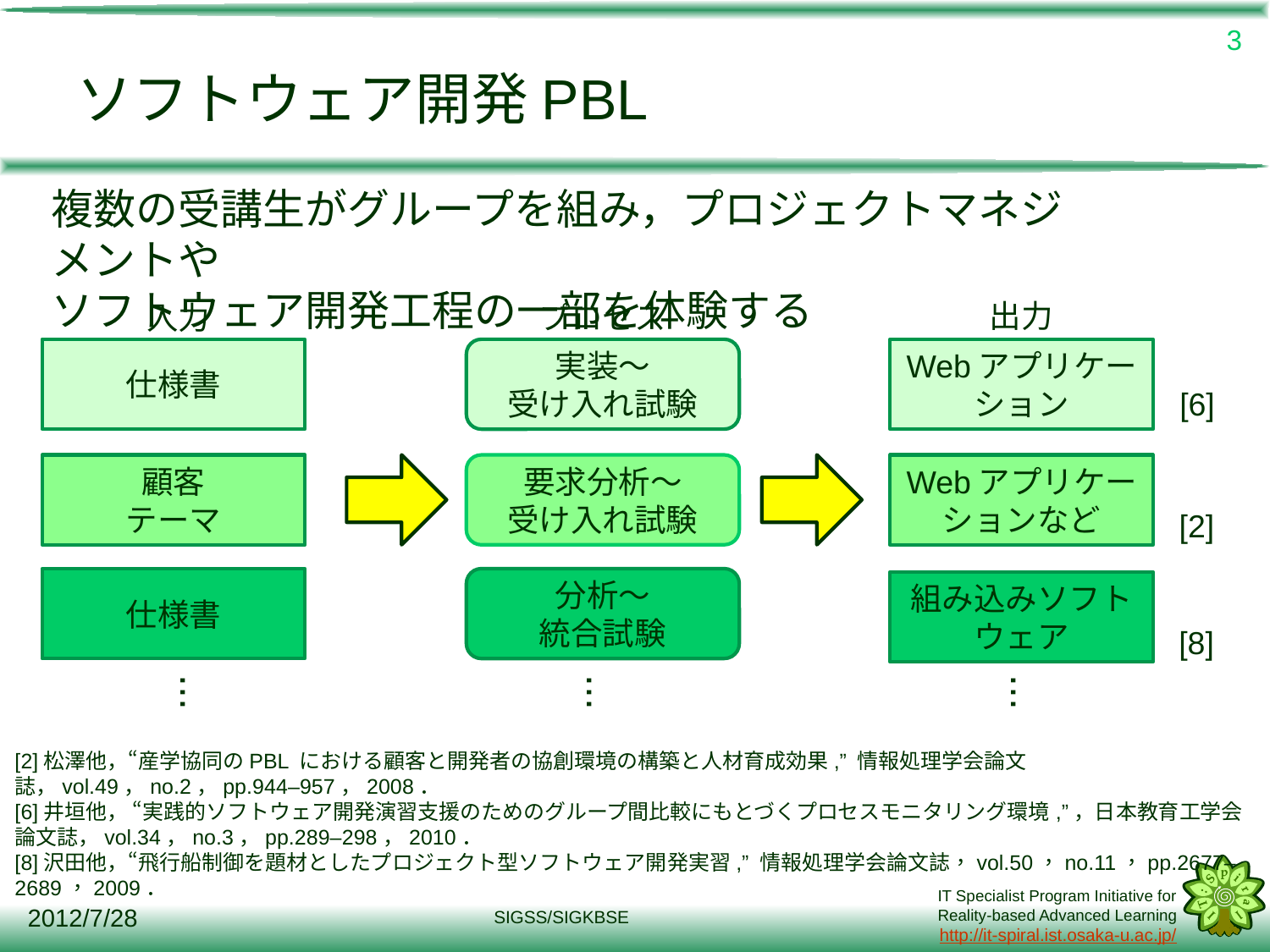

3
# ソフトウェア開発PBL
複数の受講生がグループを組み，プロジェクトマネジメントや
ソフトウェア開発工程の一部を体験する
出力
入力
プロセス
仕様書
実装～
受け入れ試験
Webアプリケーション
[6]

顧客
テーマ
要求分析～
受け入れ試験
Webアプリケーションなど
[2]
仕様書
分析～
統合試験
組み込みソフトウェア
[8]
...
...
...
[2]松澤他，“産学協同のPBL における顧客と開発者の協創環境の構築と人材育成効果,” 情報処理学会論文誌，vol.49，no.2，pp.944–957，2008．
[6]井垣他， “実践的ソフトウェア開発演習支援のためのグループ間比較にもとづくプロセスモニタリング環境,”，日本教育工学会論文誌，vol.34，no.3，pp.289–298，2010．
[8]沢田他，“飛行船制御を題材としたプロジェクト型ソフトウェア開発実習,” 情報処理学会論文誌，vol.50，no.11，pp.2677–2689，2009．
2012/7/28
SIGSS/SIGKBSE